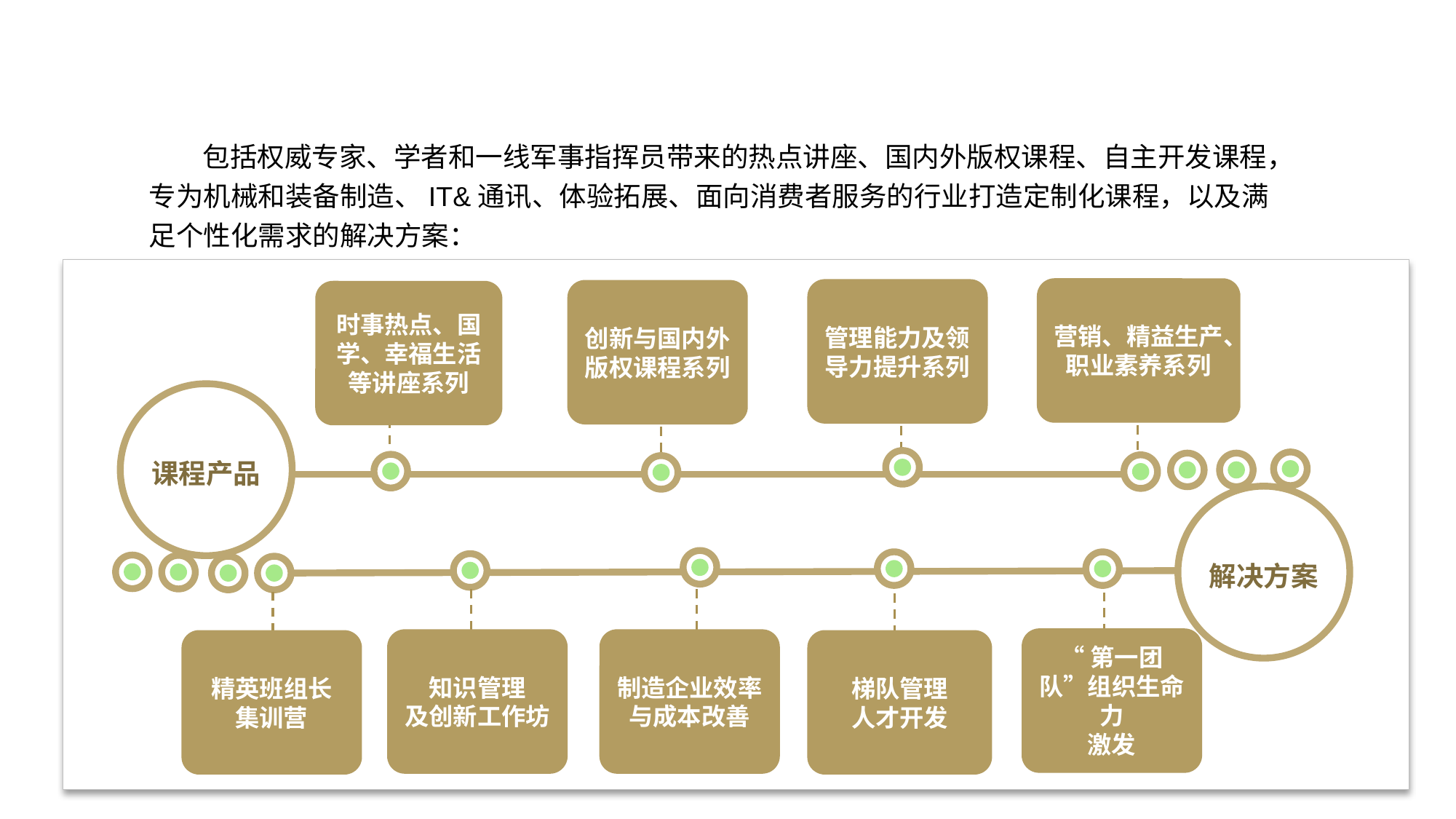

包括权威专家、学者和一线军事指挥员带来的热点讲座、国内外版权课程、自主开发课程，专为机械和装备制造、IT&通讯、体验拓展、面向消费者服务的行业打造定制化课程，以及满足个性化需求的解决方案：

营销、精益生产、职业素养系列
管理能力及领导力提升系列
创新与国内外
版权课程系列
时事热点、国学、幸福生活等讲座系列
课程产品

解决方案

“第一团队”组织生命力
激发
知识管理
及创新工作坊
制造企业效率与成本改善
梯队管理
人才开发
精英班组长
集训营